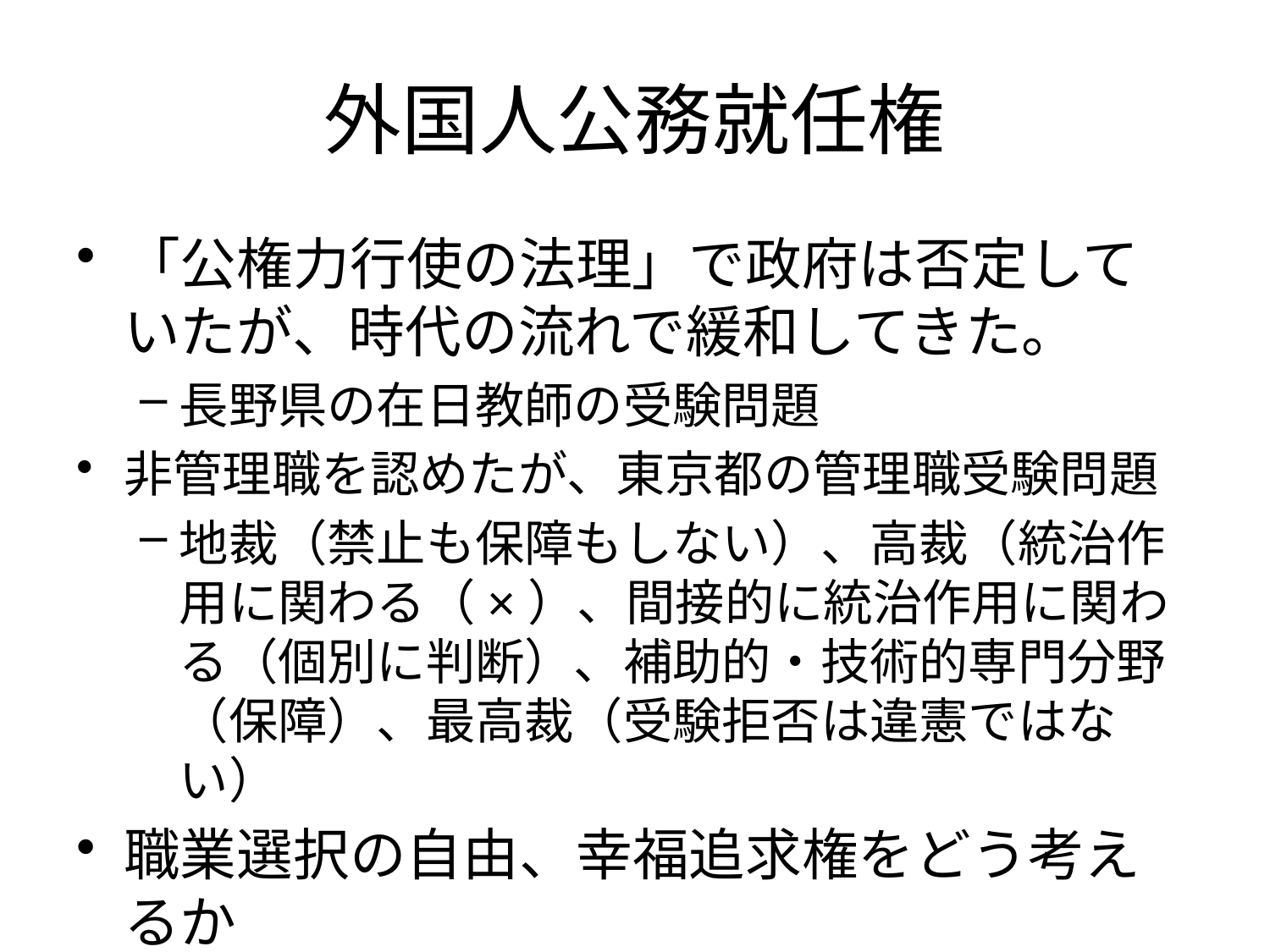

# 外国人公務就任権
「公権力行使の法理」で政府は否定していたが、時代の流れで緩和してきた。
長野県の在日教師の受験問題
非管理職を認めたが、東京都の管理職受験問題
地裁（禁止も保障もしない）、高裁（統治作用に関わる（×）、間接的に統治作用に関わる（個別に判断）、補助的・技術的専門分野（保障）、最高裁（受験拒否は違憲ではない）
職業選択の自由、幸福追求権をどう考えるか